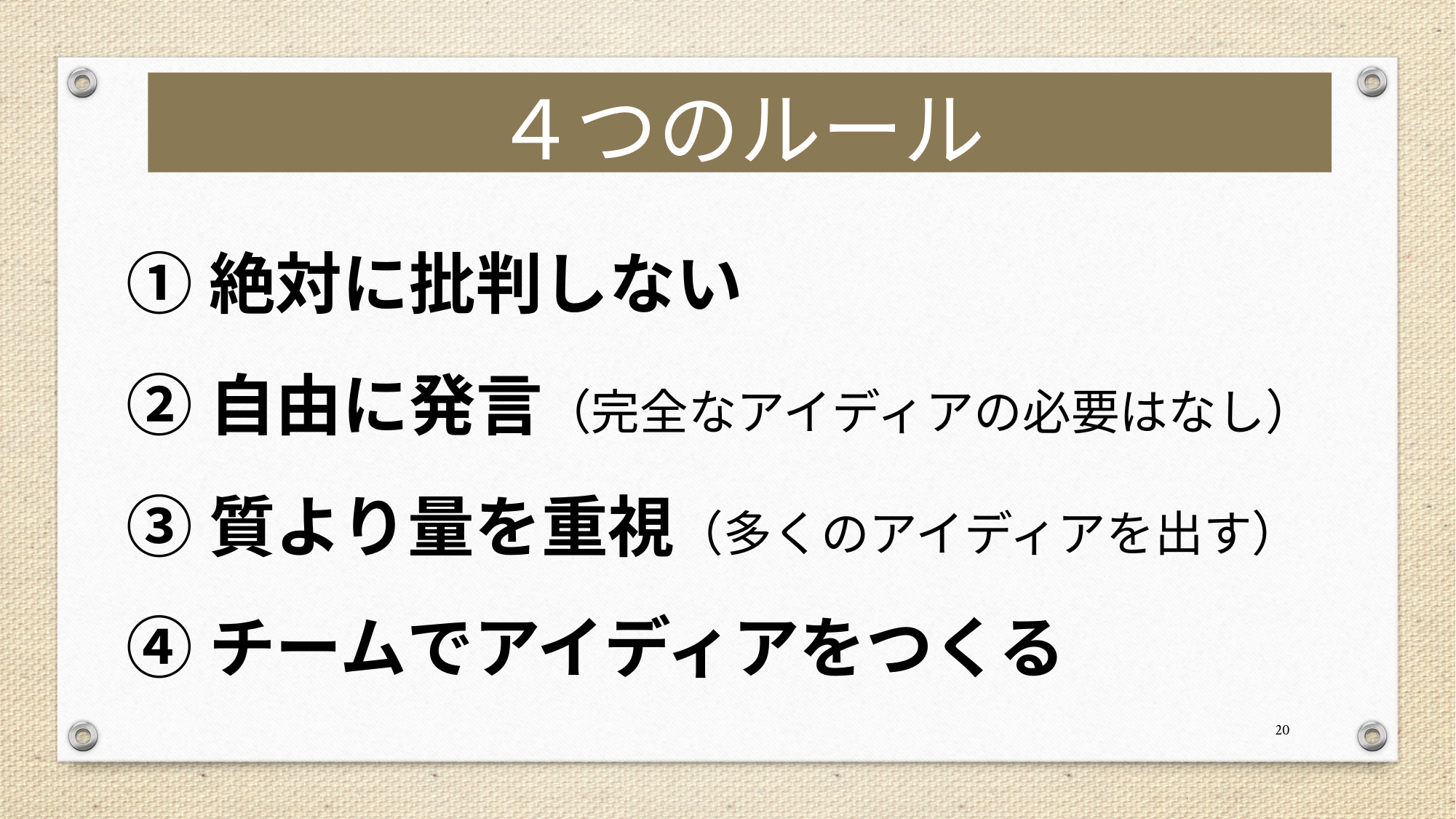

４つのルール
 ①絶対に批判しない
 ②自由に発言（完全なアイディアの必要はなし）
 ③質より量を重視（多くのアイディアを出す）
 ④チームでアイディアをつくる
20